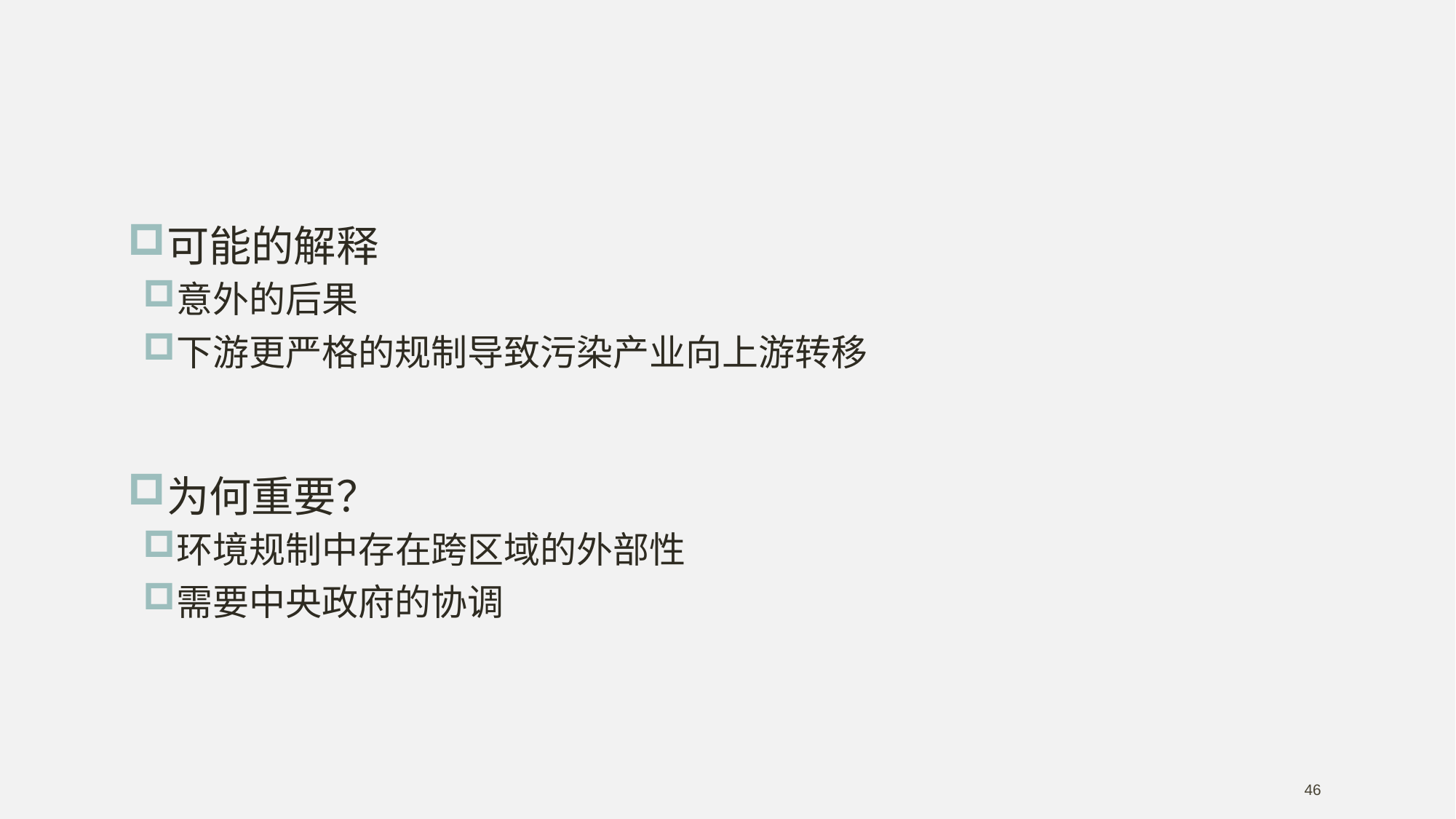

可能的解释
意外的后果
下游更严格的规制导致污染产业向上游转移

为何重要？
环境规制中存在跨区域的外部性
需要中央政府的协调
46